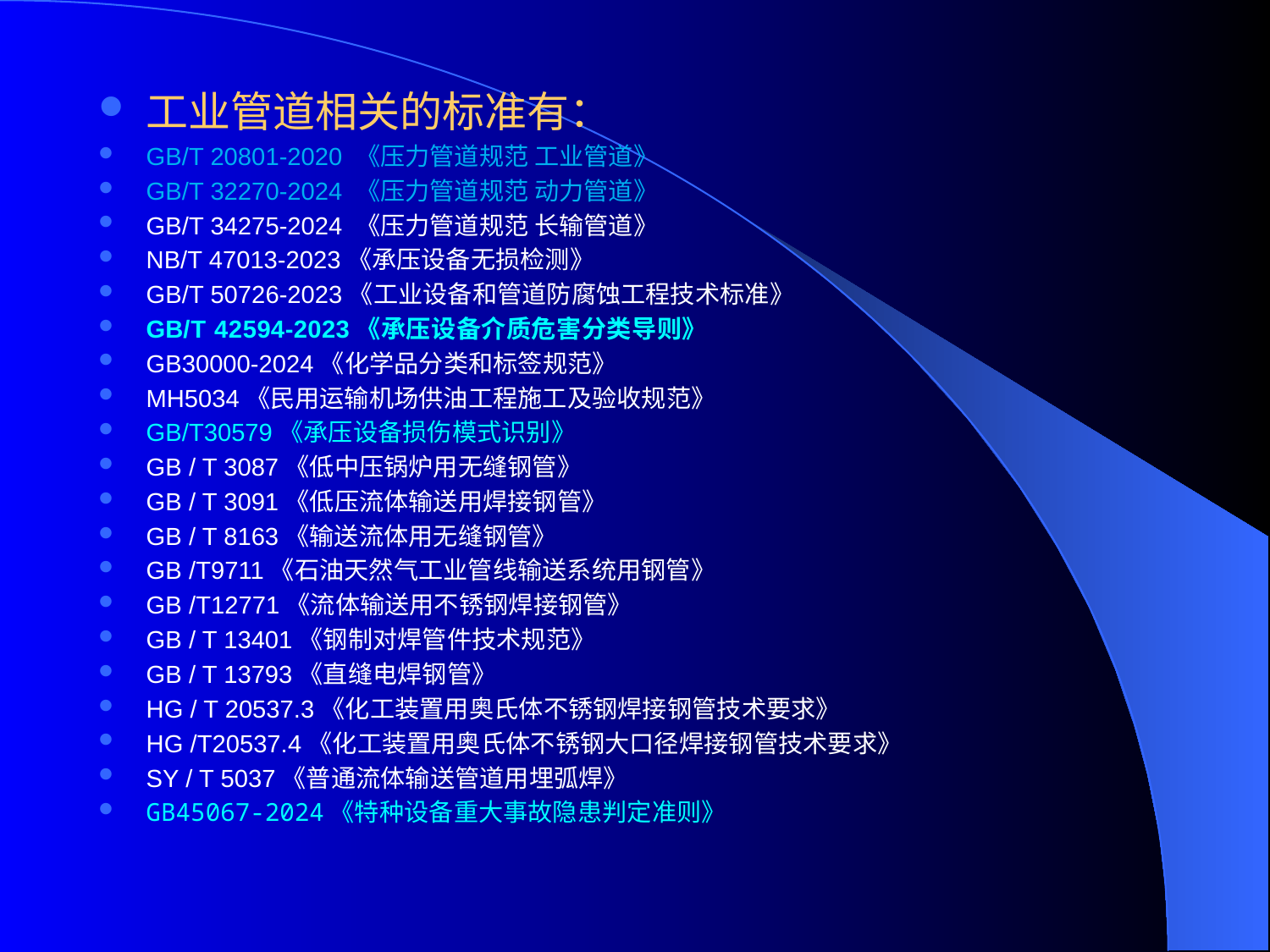

工业管道相关的标准有：
GB/T 20801-2020 《压力管道规范 工业管道》
GB/T 32270-2024 《压力管道规范 动力管道》
GB/T 34275-2024 《压力管道规范 长输管道》
NB/T 47013-2023《承压设备无损检测》
GB/T 50726-2023《工业设备和管道防腐蚀工程技术标准》
GB/T 42594-2023《承压设备介质危害分类导则》
GB30000-2024《化学品分类和标签规范》
MH5034《民用运输机场供油工程施工及验收规范》
GB/T30579《承压设备损伤模式识别》
GB / T 3087《低中压锅炉用无缝钢管》
GB / T 3091《低压流体输送用焊接钢管》
GB / T 8163《输送流体用无缝钢管》
GB /T9711《石油天然气工业管线输送系统用钢管》
GB /T12771《流体输送用不锈钢焊接钢管》
GB / T 13401《钢制对焊管件技术规范》
GB / T 13793《直缝电焊钢管》
HG / T 20537.3《化工装置用奥氏体不锈钢焊接钢管技术要求》
HG /T20537.4《化工装置用奥氏体不锈钢大口径焊接钢管技术要求》
SY / T 5037《普通流体输送管道用埋弧焊》
GB45067-2024《特种设备重大事故隐患判定准则》